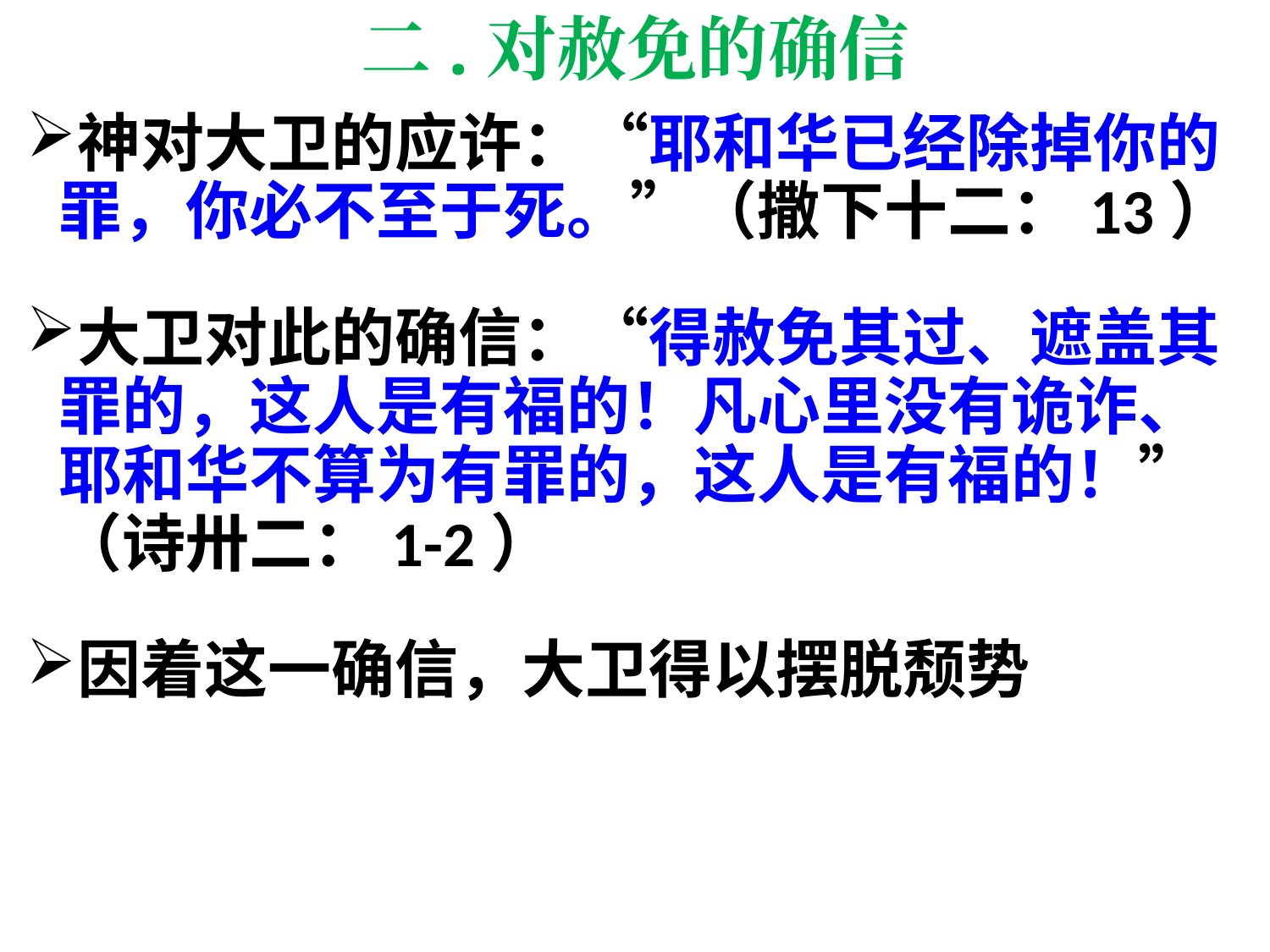

# 二.对赦免的确信
神对大卫的应许：“耶和华已经除掉你的罪，你必不至于死。”（撒下十二：13）

大卫对此的确信：“得赦免其过、遮盖其罪的，这人是有福的！凡心里没有诡诈、耶和华不算为有罪的，这人是有福的！”（诗卅二：1-2）

因着这一确信，大卫得以摆脱颓势